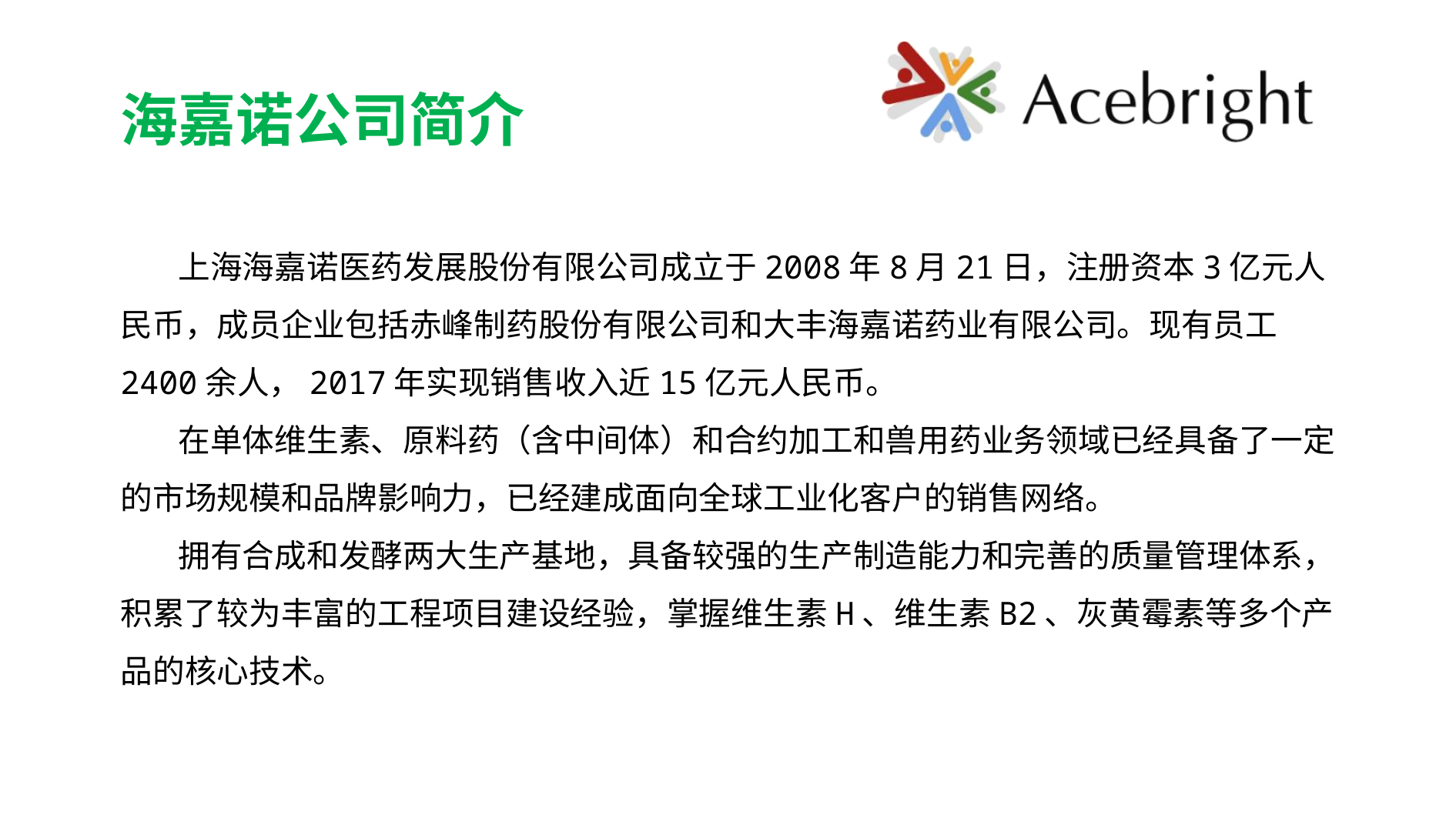

# 海嘉诺公司简介
上海海嘉诺医药发展股份有限公司成立于2008年8月21日，注册资本3亿元人民币，成员企业包括赤峰制药股份有限公司和大丰海嘉诺药业有限公司。现有员工2400余人，2017年实现销售收入近15亿元人民币。
在单体维生素、原料药（含中间体）和合约加工和兽用药业务领域已经具备了一定的市场规模和品牌影响力，已经建成面向全球工业化客户的销售网络。
拥有合成和发酵两大生产基地，具备较强的生产制造能力和完善的质量管理体系，积累了较为丰富的工程项目建设经验，掌握维生素H、维生素B2、灰黄霉素等多个产品的核心技术。